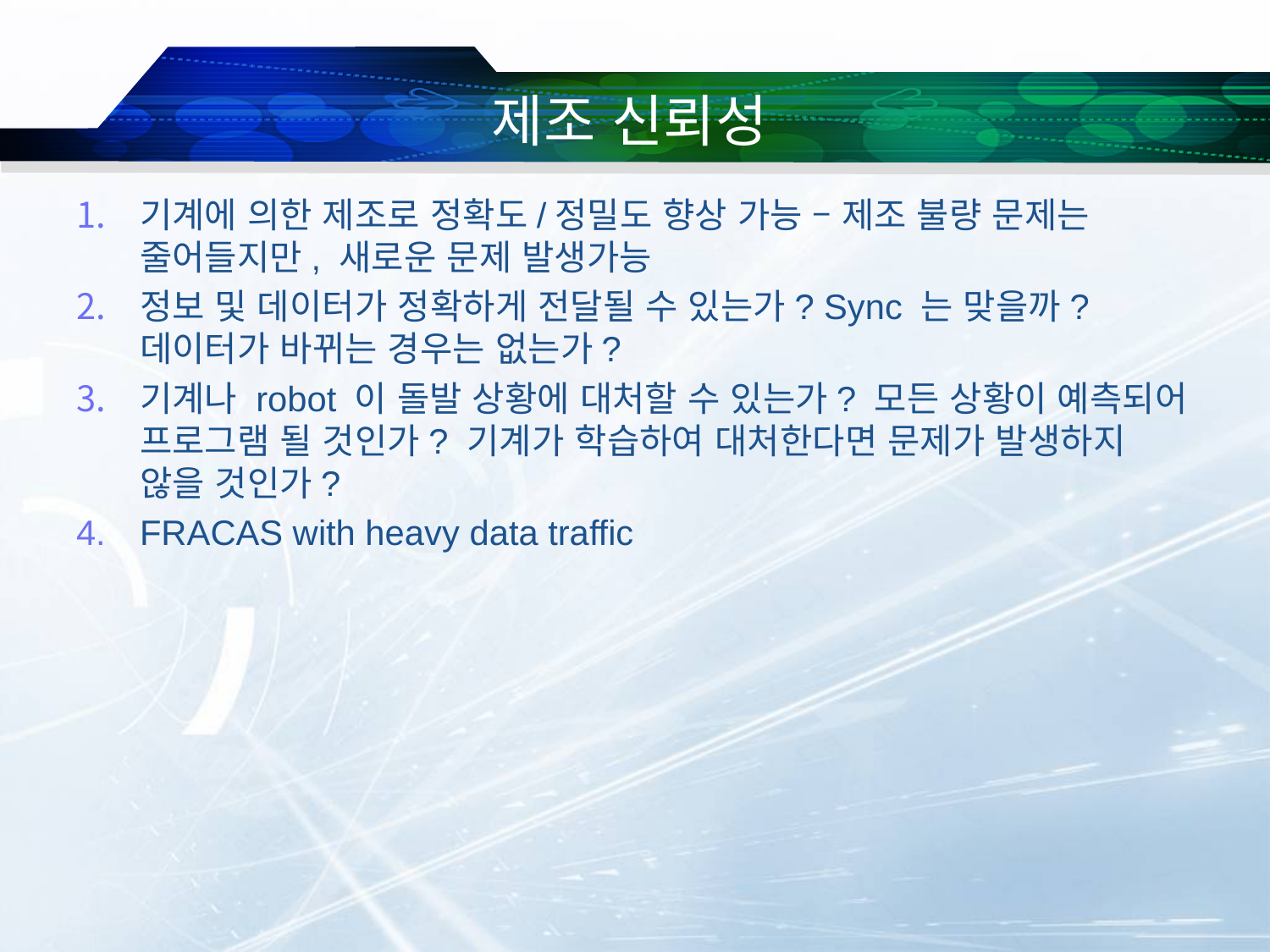

# 제조 신뢰성
기계에 의한 제조로 정확도/정밀도 향상 가능 – 제조 불량 문제는 줄어들지만, 새로운 문제 발생가능
정보 및 데이터가 정확하게 전달될 수 있는가? Sync 는 맞을까? 데이터가 바뀌는 경우는 없는가?
기계나 robot 이 돌발 상황에 대처할 수 있는가? 모든 상황이 예측되어 프로그램 될 것인가? 기계가 학습하여 대처한다면 문제가 발생하지 않을 것인가?
FRACAS with heavy data traffic